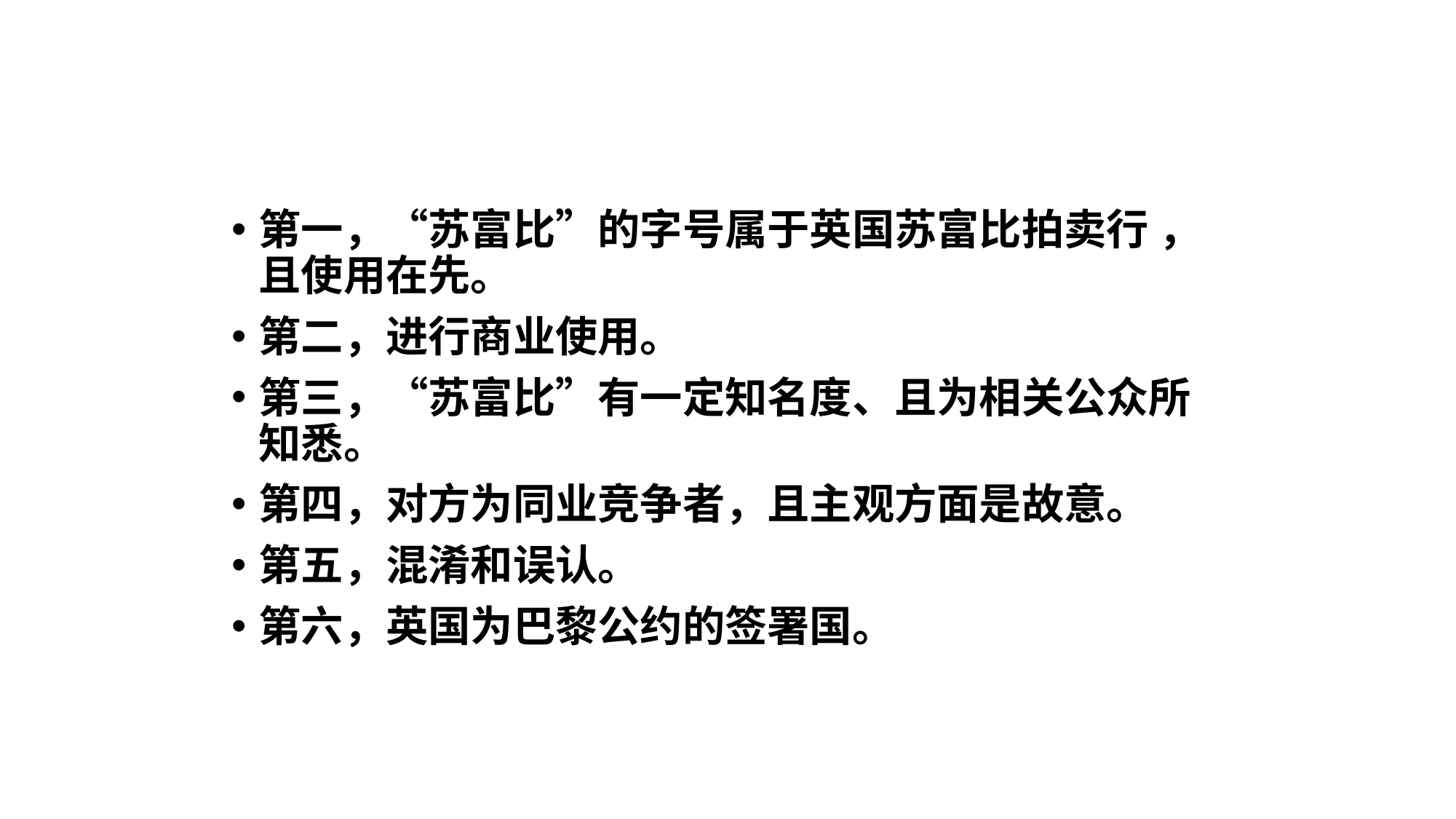

第一，“苏富比”的字号属于英国苏富比拍卖行 ，且使用在先。
第二，进行商业使用。
第三，“苏富比”有一定知名度、且为相关公众所知悉。
第四，对方为同业竞争者，且主观方面是故意。
第五，混淆和误认。
第六，英国为巴黎公约的签署国。